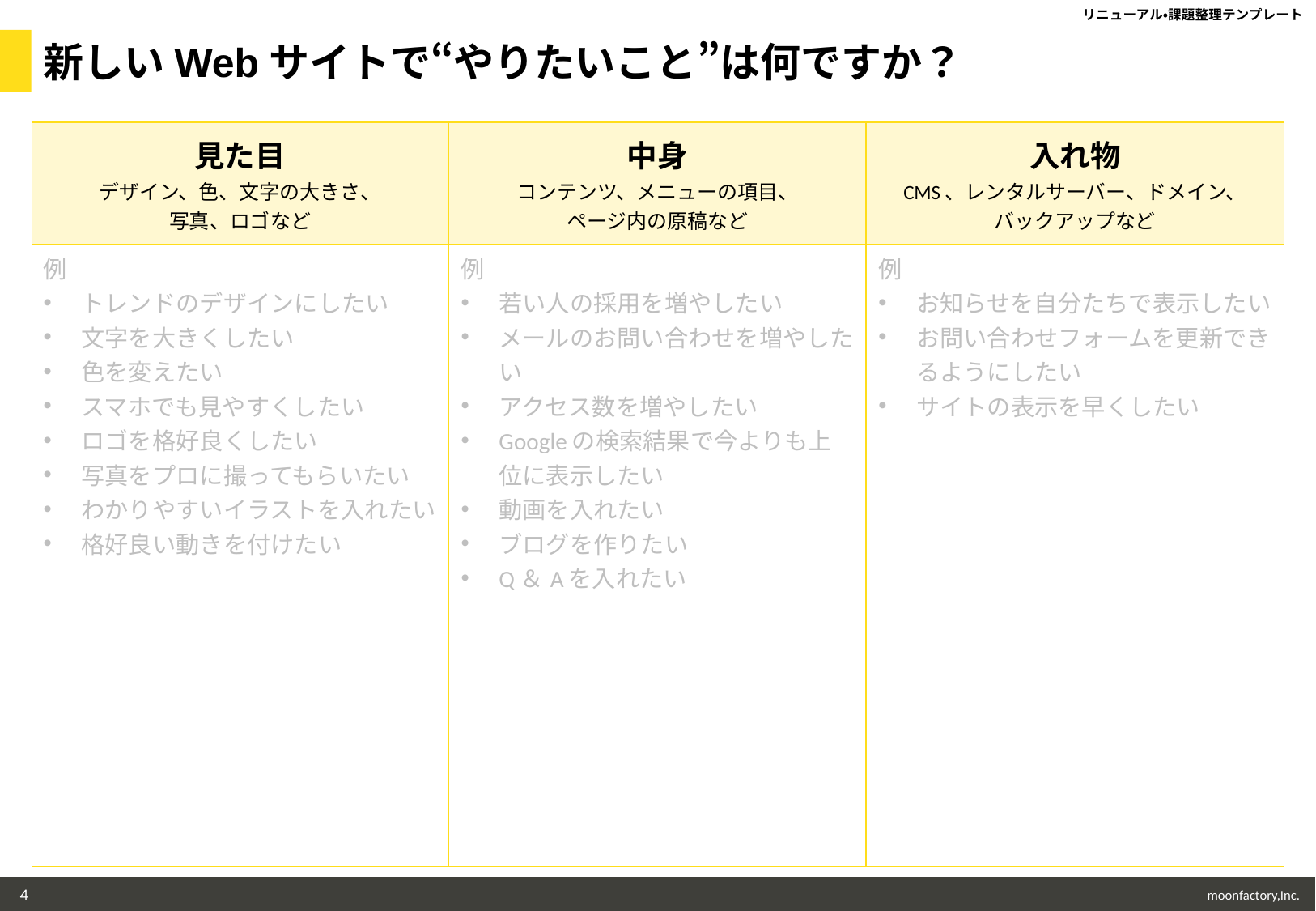

新しいWebサイトで“やりたいこと”は何ですか？
| 見た目 デザイン、色、文字の大きさ、 写真、ロゴなど | 中身 コンテンツ、メニューの項目、 ページ内の原稿など | 入れ物 CMS、レンタルサーバー、ドメイン、 バックアップなど |
| --- | --- | --- |
| 例 トレンドのデザインにしたい 文字を大きくしたい 色を変えたい スマホでも見やすくしたい ロゴを格好良くしたい 写真をプロに撮ってもらいたい わかりやすいイラストを入れたい 格好良い動きを付けたい | 例 若い人の採用を増やしたい メールのお問い合わせを増やしたい アクセス数を増やしたい Googleの検索結果で今よりも上位に表示したい 動画を入れたい ブログを作りたい Q＆Aを入れたい | 例 お知らせを自分たちで表示したい お問い合わせフォームを更新できるようにしたい サイトの表示を早くしたい |
4